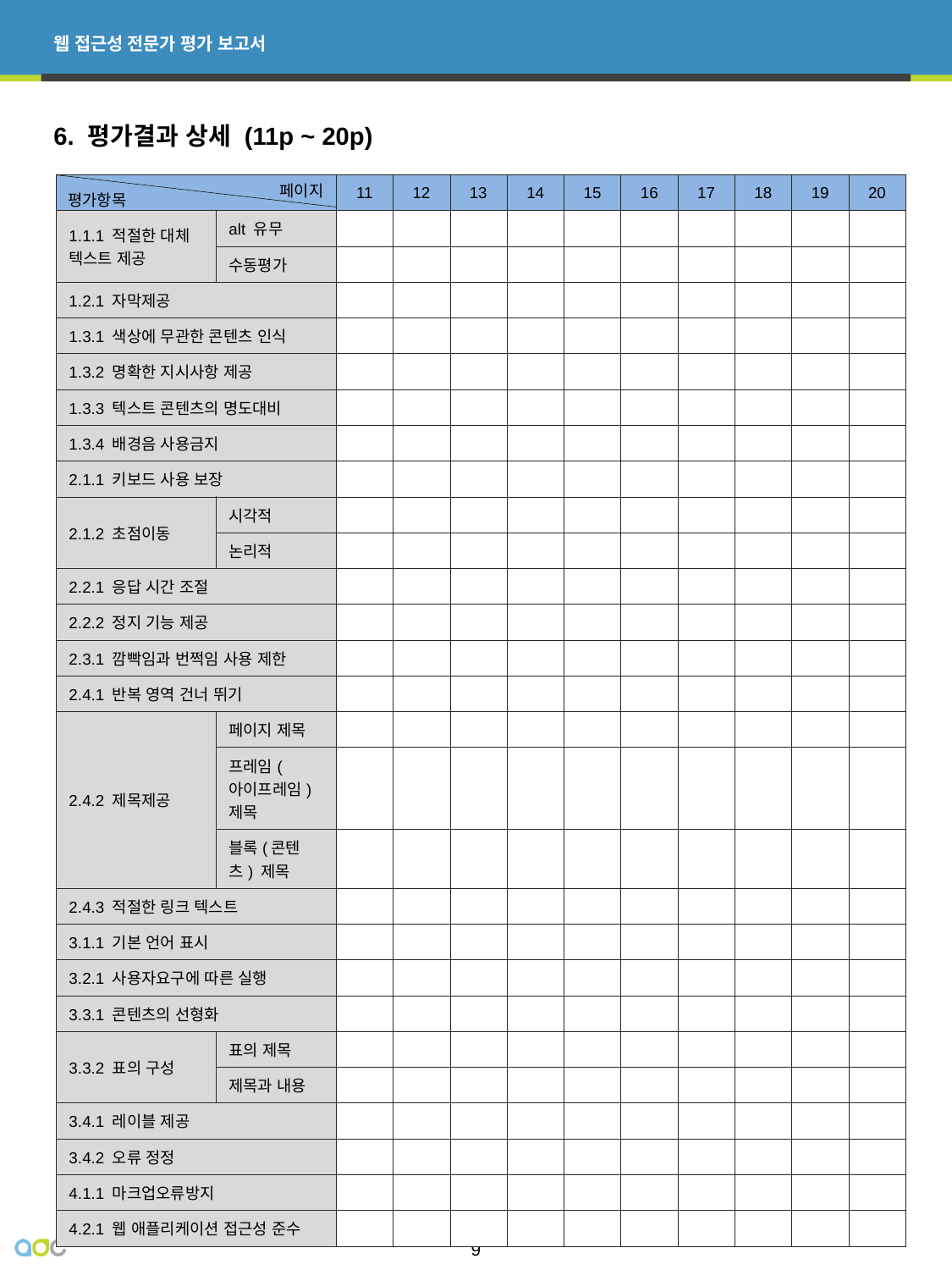

# 6. 평가결과 상세 (11p ~ 20p)
페이지
|  |  | 11 | 12 | 13 | 14 | 15 | 16 | 17 | 18 | 19 | 20 |
| --- | --- | --- | --- | --- | --- | --- | --- | --- | --- | --- | --- |
| 1.1.1 적절한 대체 텍스트 제공 | alt 유무 |  |  |  |  |  |  |  |  |  |  |
|  | 수동평가 |  |  |  |  |  |  |  |  |  |  |
| 1.2.1 자막제공 |  |  |  |  |  |  |  |  |  |  |  |
| 1.3.1 색상에 무관한 콘텐츠 인식 |  |  |  |  |  |  |  |  |  |  |  |
| 1.3.2 명확한 지시사항 제공 |  |  |  |  |  |  |  |  |  |  |  |
| 1.3.3 텍스트 콘텐츠의 명도대비 |  |  |  |  |  |  |  |  |  |  |  |
| 1.3.4 배경음 사용금지 |  |  |  |  |  |  |  |  |  |  |  |
| 2.1.1 키보드 사용 보장 |  |  |  |  |  |  |  |  |  |  |  |
| 2.1.2 초점이동 | 시각적 |  |  |  |  |  |  |  |  |  |  |
|  | 논리적 |  |  |  |  |  |  |  |  |  |  |
| 2.2.1 응답 시간 조절 |  |  |  |  |  |  |  |  |  |  |  |
| 2.2.2 정지 기능 제공 |  |  |  |  |  |  |  |  |  |  |  |
| 2.3.1 깜빡임과 번쩍임 사용 제한 |  |  |  |  |  |  |  |  |  |  |  |
| 2.4.1 반복 영역 건너 뛰기 |  |  |  |  |  |  |  |  |  |  |  |
| 2.4.2 제목제공 | 페이지 제목 |  |  |  |  |  |  |  |  |  |  |
|  | 프레임(아이프레임) 제목 |  |  |  |  |  |  |  |  |  |  |
|  | 블록(콘텐츠) 제목 |  |  |  |  |  |  |  |  |  |  |
| 2.4.3 적절한 링크 텍스트 |  |  |  |  |  |  |  |  |  |  |  |
| 3.1.1 기본 언어 표시 |  |  |  |  |  |  |  |  |  |  |  |
| 3.2.1 사용자요구에 따른 실행 |  |  |  |  |  |  |  |  |  |  |  |
| 3.3.1 콘텐츠의 선형화 |  |  |  |  |  |  |  |  |  |  |  |
| 3.3.2 표의 구성 | 표의 제목 |  |  |  |  |  |  |  |  |  |  |
|  | 제목과 내용 |  |  |  |  |  |  |  |  |  |  |
| 3.4.1 레이블 제공 |  |  |  |  |  |  |  |  |  |  |  |
| 3.4.2 오류 정정 |  |  |  |  |  |  |  |  |  |  |  |
| 4.1.1 마크업오류방지 |  |  |  |  |  |  |  |  |  |  |  |
| 4.2.1 웹 애플리케이션 접근성 준수 |  |  |  |  |  |  |  |  |  |  |  |
평가항목
9